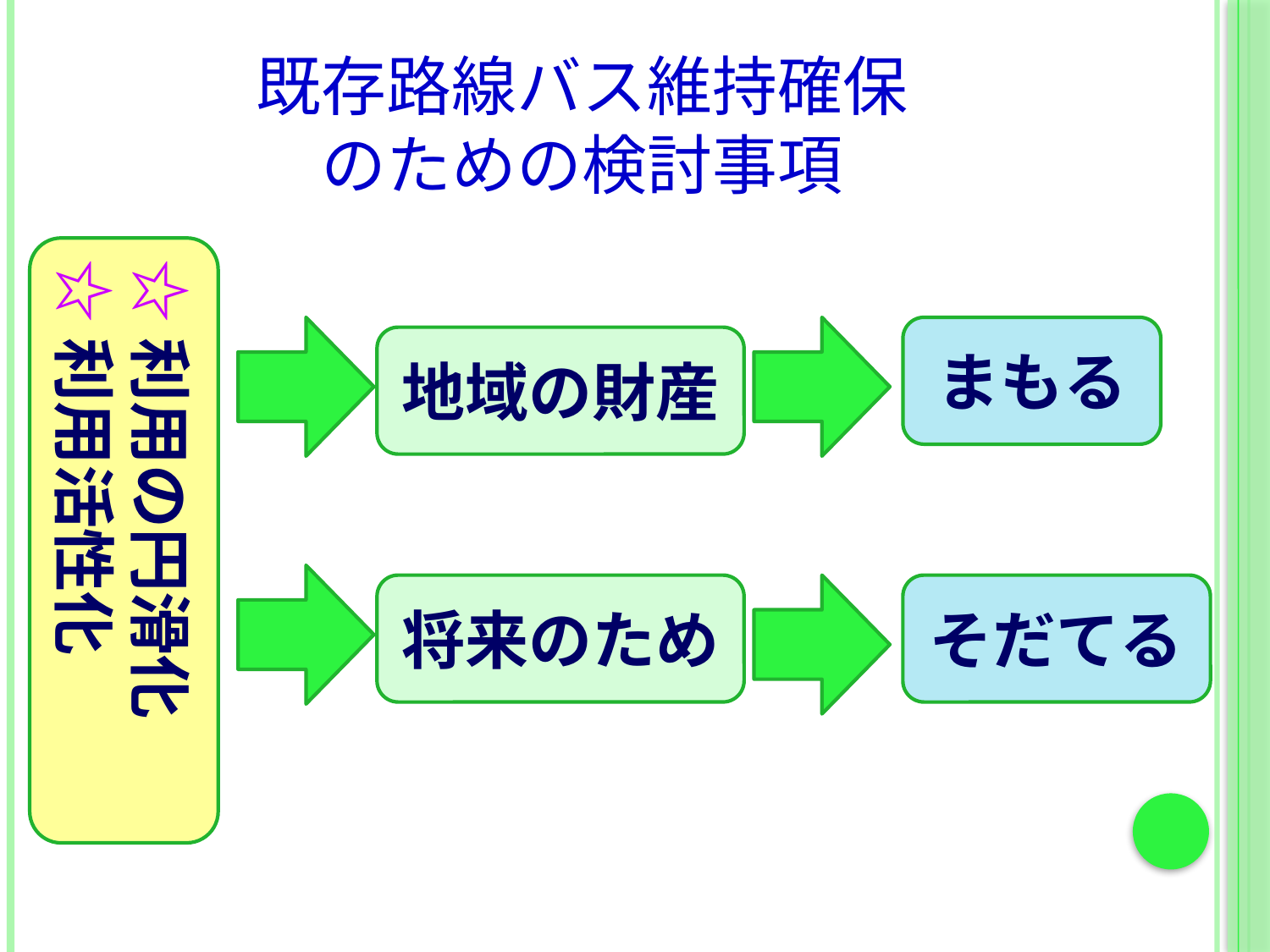

# 既存路線バス維持確保 のための検討事項
☆利用の円滑化
☆利用活性化

まもる
地域の財産

将来のため

そだてる